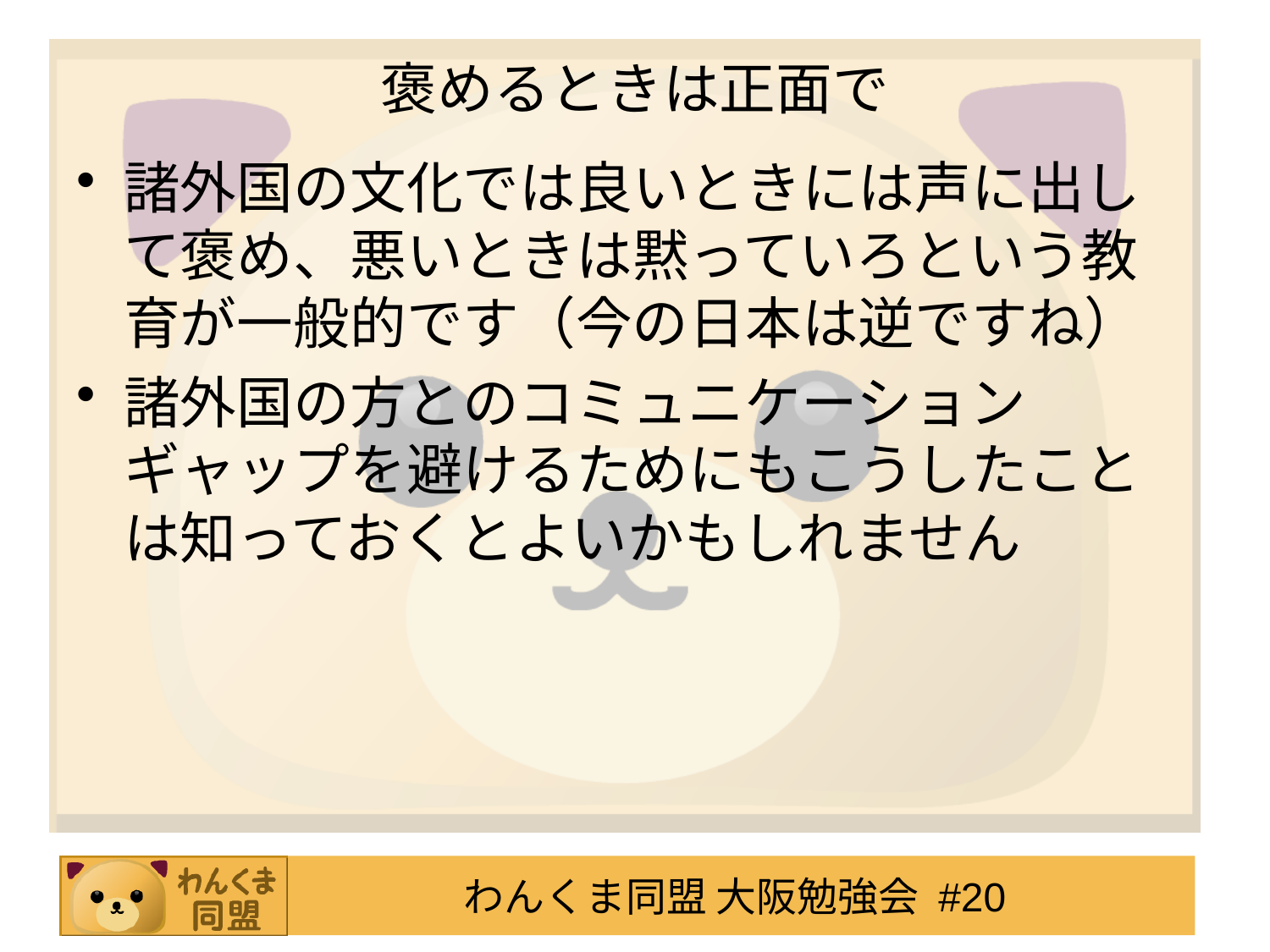

# 褒めるときは正面で
諸外国の文化では良いときには声に出して褒め、悪いときは黙っていろという教育が一般的です（今の日本は逆ですね）
諸外国の方とのコミュニケーションギャップを避けるためにもこうしたことは知っておくとよいかもしれません